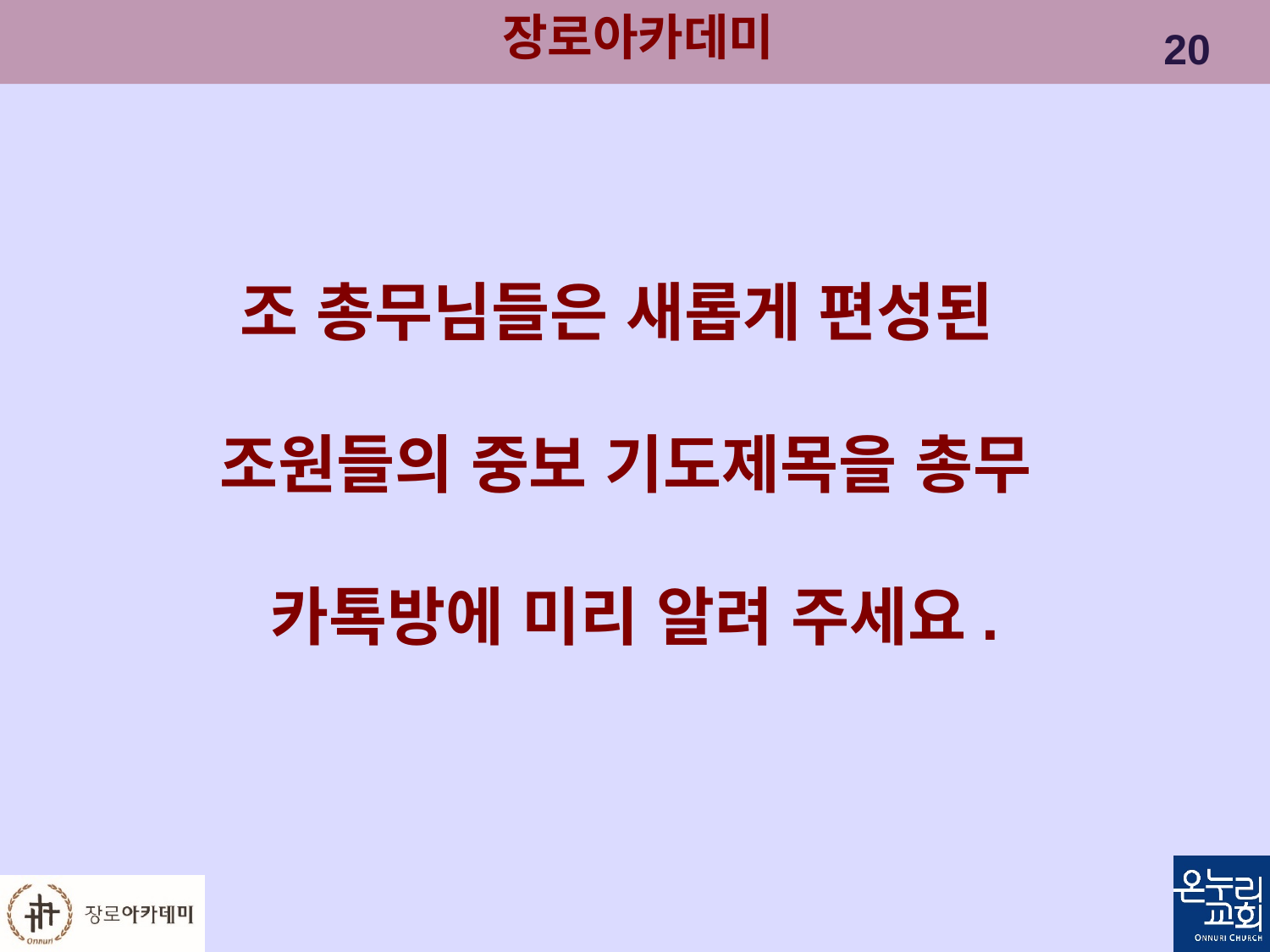

조 총무님들은 새롭게 편성된

조원들의 중보 기도제목을 총무

카톡방에 미리 알려 주세요.